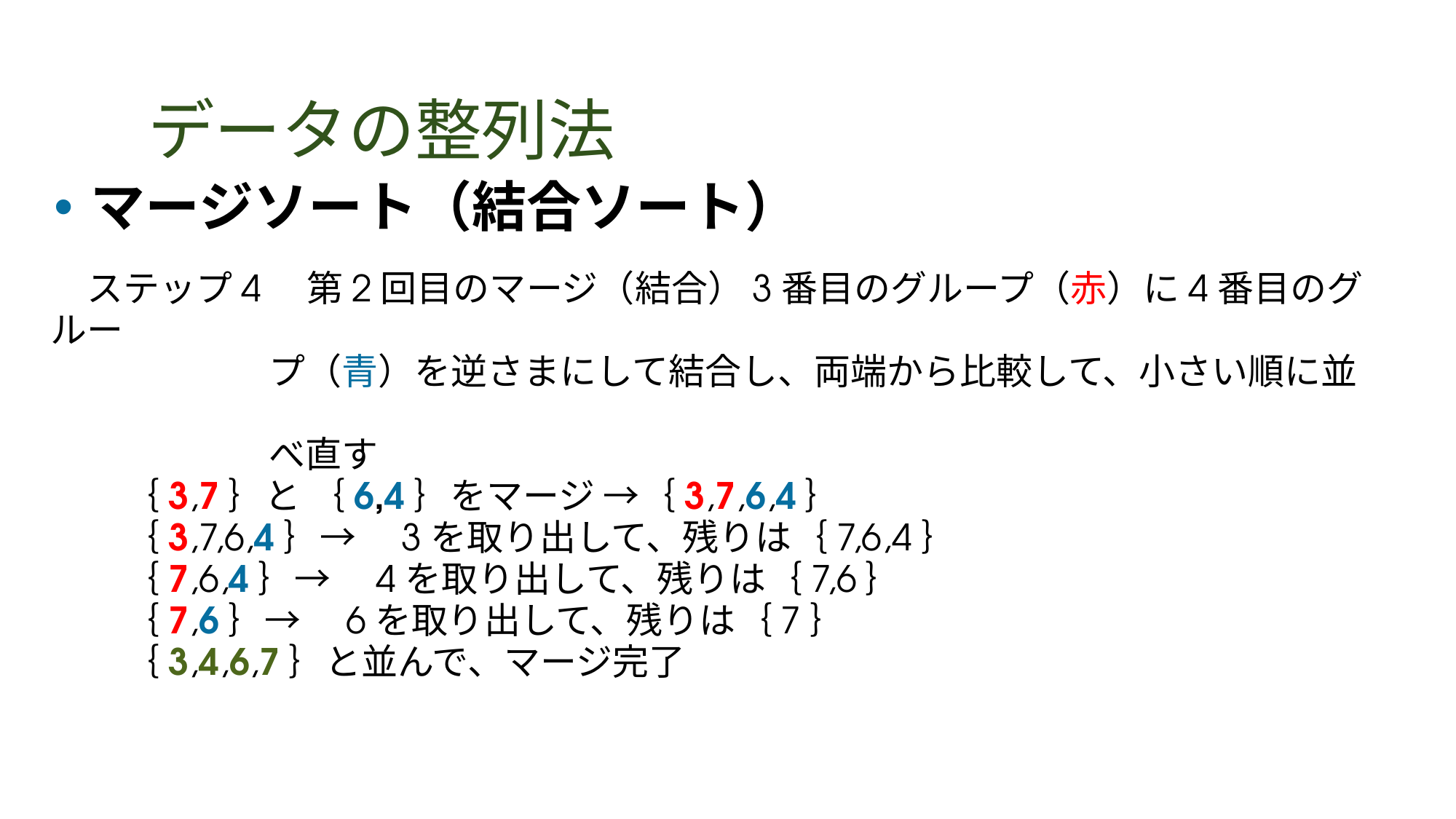

# データの整列法
マージソート（結合ソート）
　ステップ4　第2回目のマージ（結合）3番目のグループ（赤）に4番目のグルー
　　　　　　プ（青）を逆さまにして結合し、両端から比較して、小さい順に並
　　　　　　べ直す
　　｛3,7｝と ｛6,4｝をマージ →｛3,7,6,4｝
　　｛3,7,6,4｝→　3を取り出して、残りは｛7,6,4｝
　　｛7,6,4｝→　4を取り出して、残りは｛7,6｝
　　｛7,6｝→　6を取り出して、残りは｛7｝
　　｛3,4,6,7｝と並んで、マージ完了